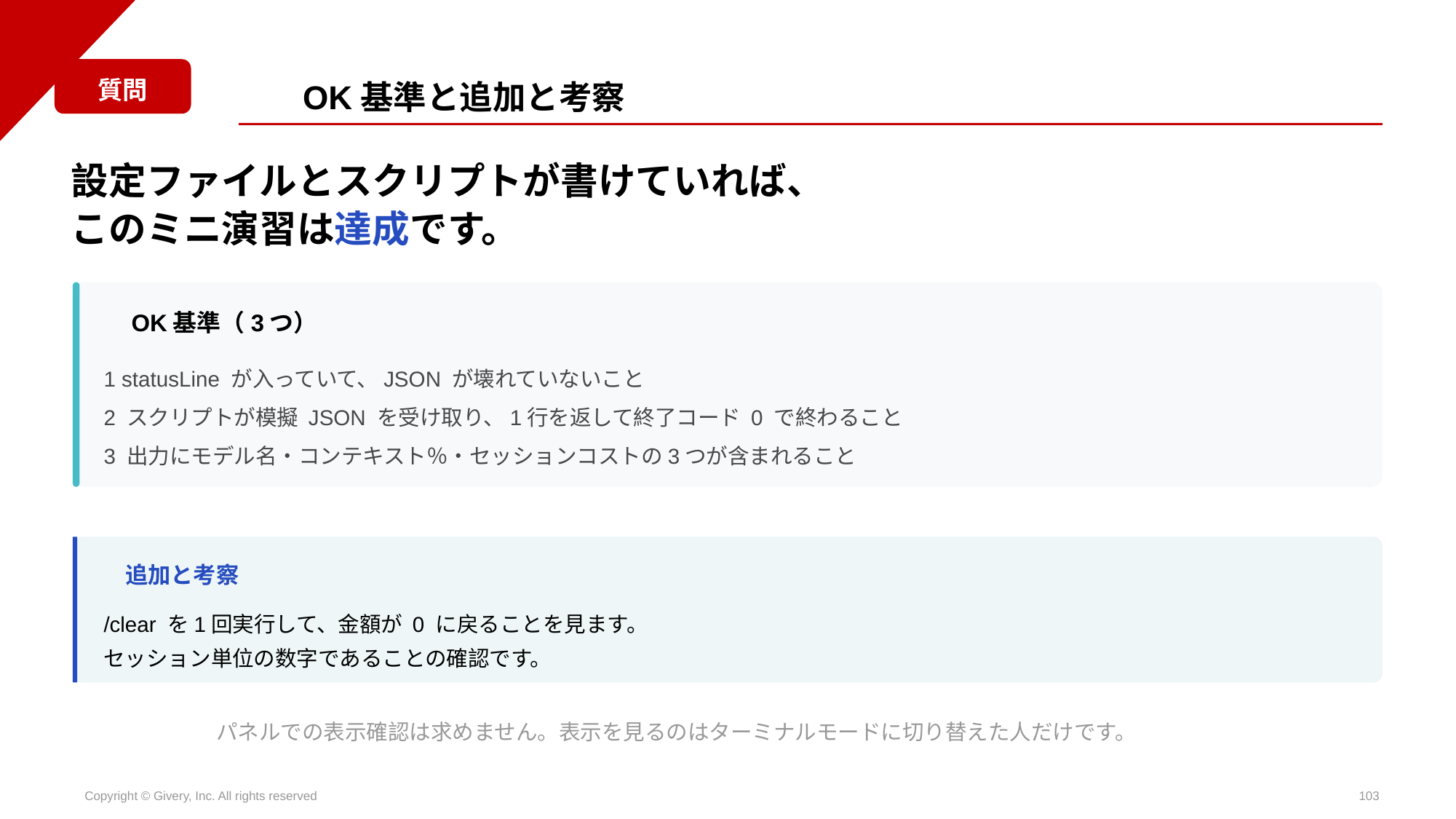

質問
OK基準と追加と考察

設定ファイルとスクリプトが書けていれば、
このミニ演習は達成です。

OK基準（3つ）
1 statusLine が入っていて、JSON が壊れていないこと
2 スクリプトが模擬 JSON を受け取り、1行を返して終了コード 0 で終わること
3 出力にモデル名・コンテキスト％・セッションコストの3つが含まれること

追加と考察
/clear を1回実行して、金額が 0 に戻ることを見ます。
セッション単位の数字であることの確認です。
パネルでの表示確認は求めません。表示を見るのはターミナルモードに切り替えた人だけです。
Copyright © Givery, Inc. All rights reserved
103